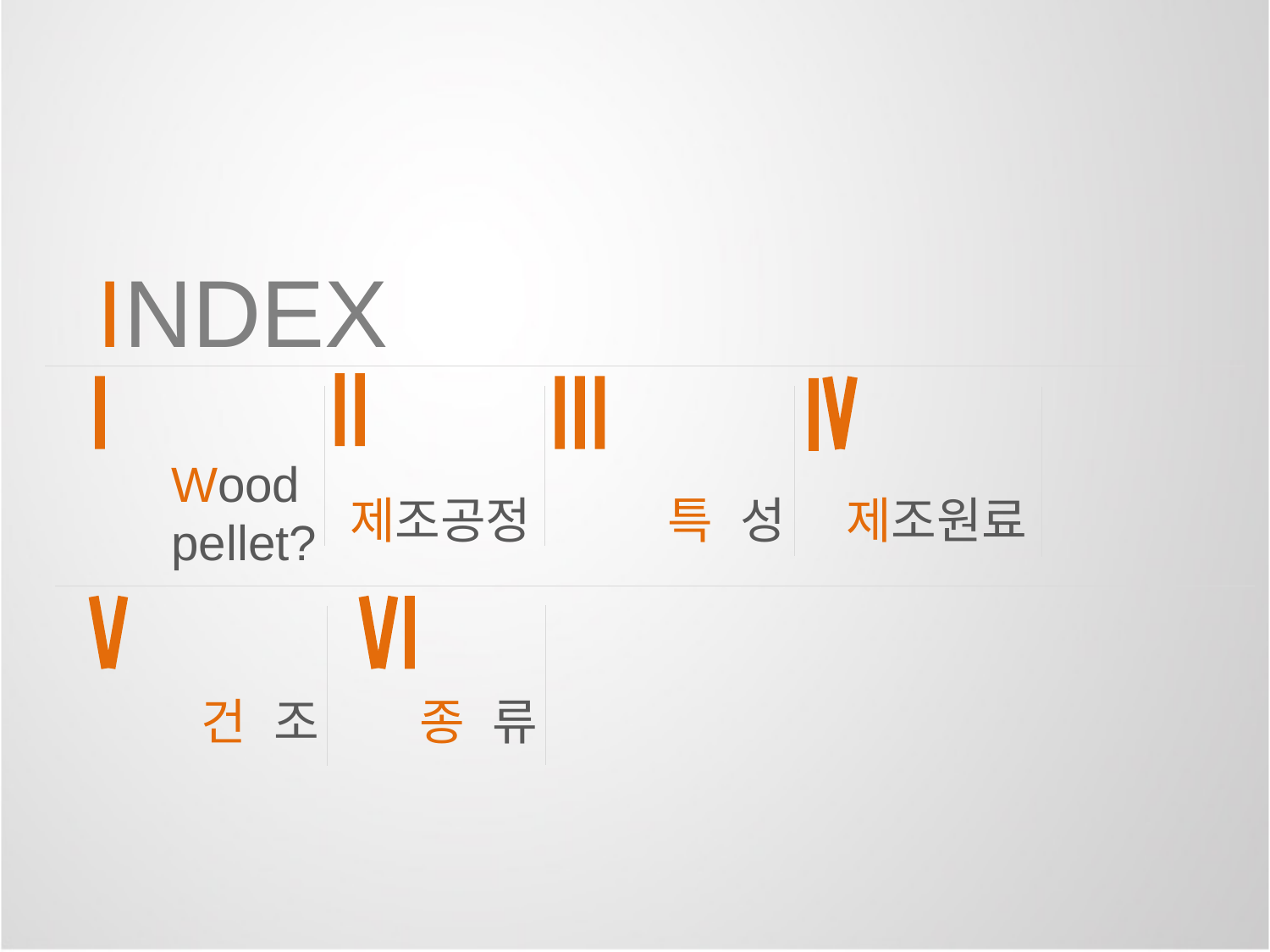

INDEX

Wood pellet?
제조공정
특  성
제조원료
건  조
종  류